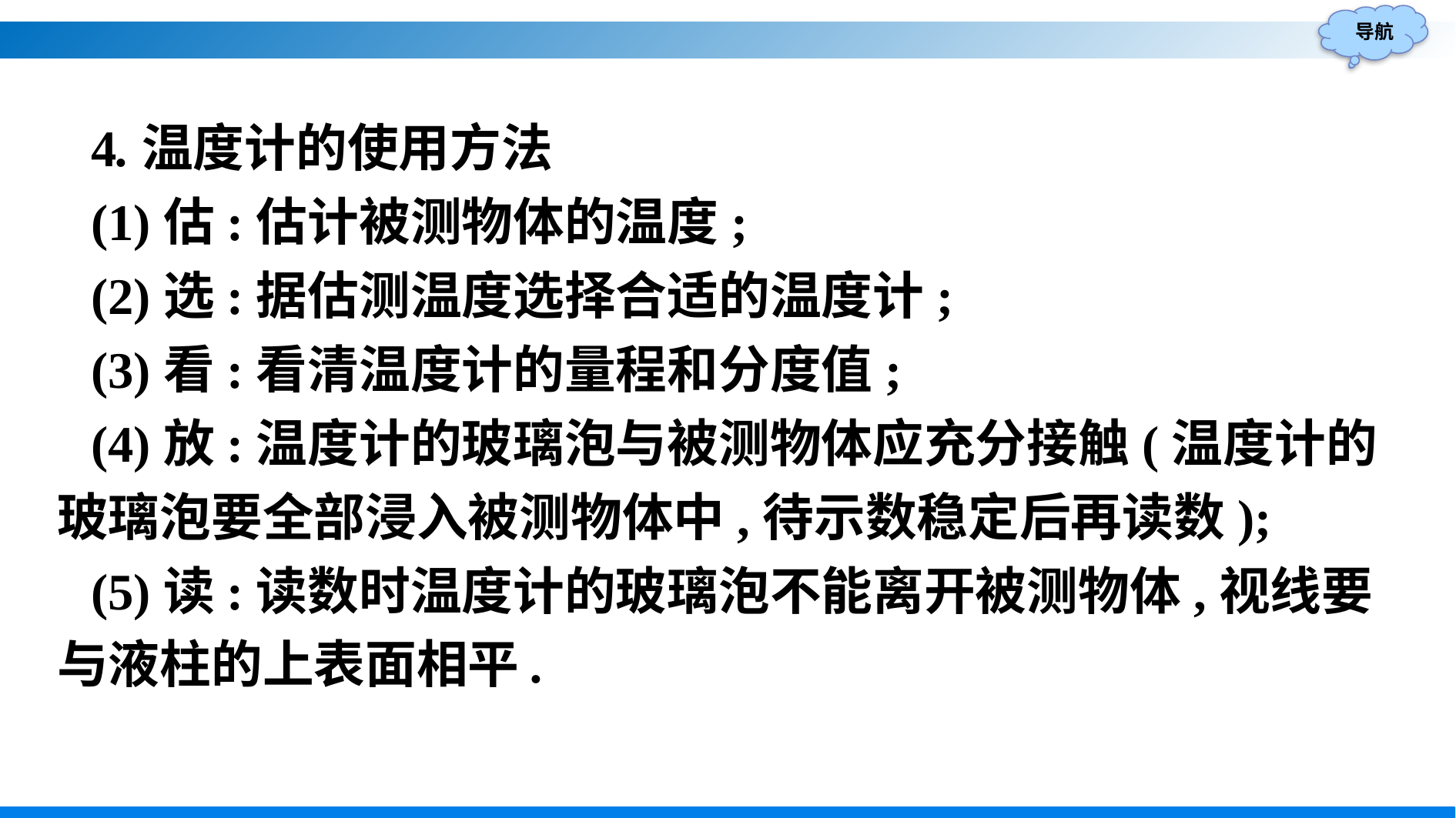

4.温度计的使用方法
(1)估:估计被测物体的温度;
(2)选:据估测温度选择合适的温度计;
(3)看:看清温度计的量程和分度值;
(4)放:温度计的玻璃泡与被测物体应充分接触(温度计的玻璃泡要全部浸入被测物体中,待示数稳定后再读数);
(5)读:读数时温度计的玻璃泡不能离开被测物体,视线要与液柱的上表面相平.